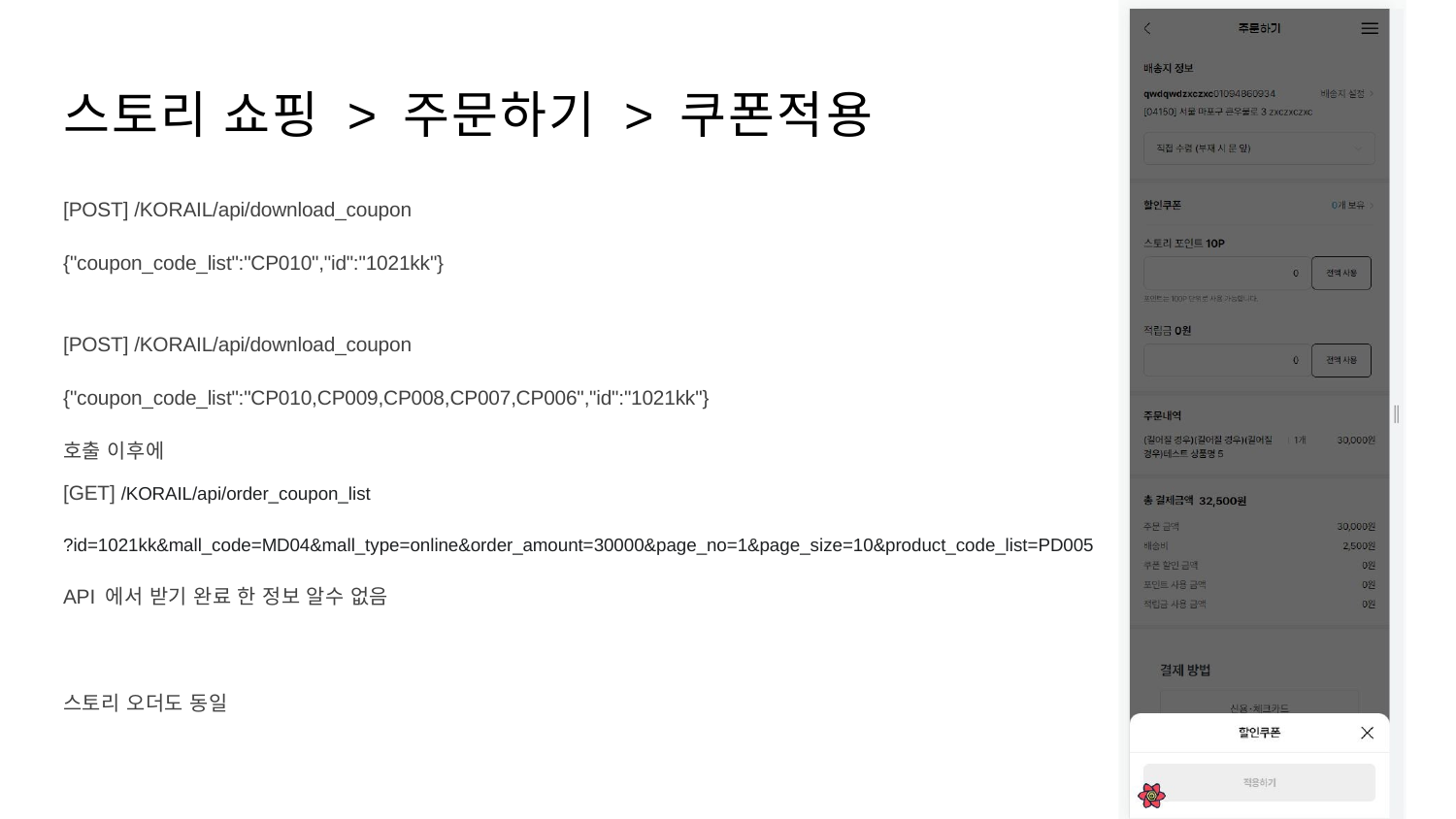

# 스토리 쇼핑 > 주문하기 > 쿠폰적용
[POST] /KORAIL/api/download_coupon

{"coupon_code_list":"CP010","id":"1021kk"}

[POST] /KORAIL/api/download_coupon

{"coupon_code_list":"CP010,CP009,CP008,CP007,CP006","id":"1021kk"}

호출 이후에

[GET] /KORAIL/api/order_coupon_list

?id=1021kk&mall_code=MD04&mall_type=online&order_amount=30000&page_no=1&page_size=10&product_code_list=PD005

API 에서 받기 완료 한 정보 알수 없음
스토리 오더도 동일